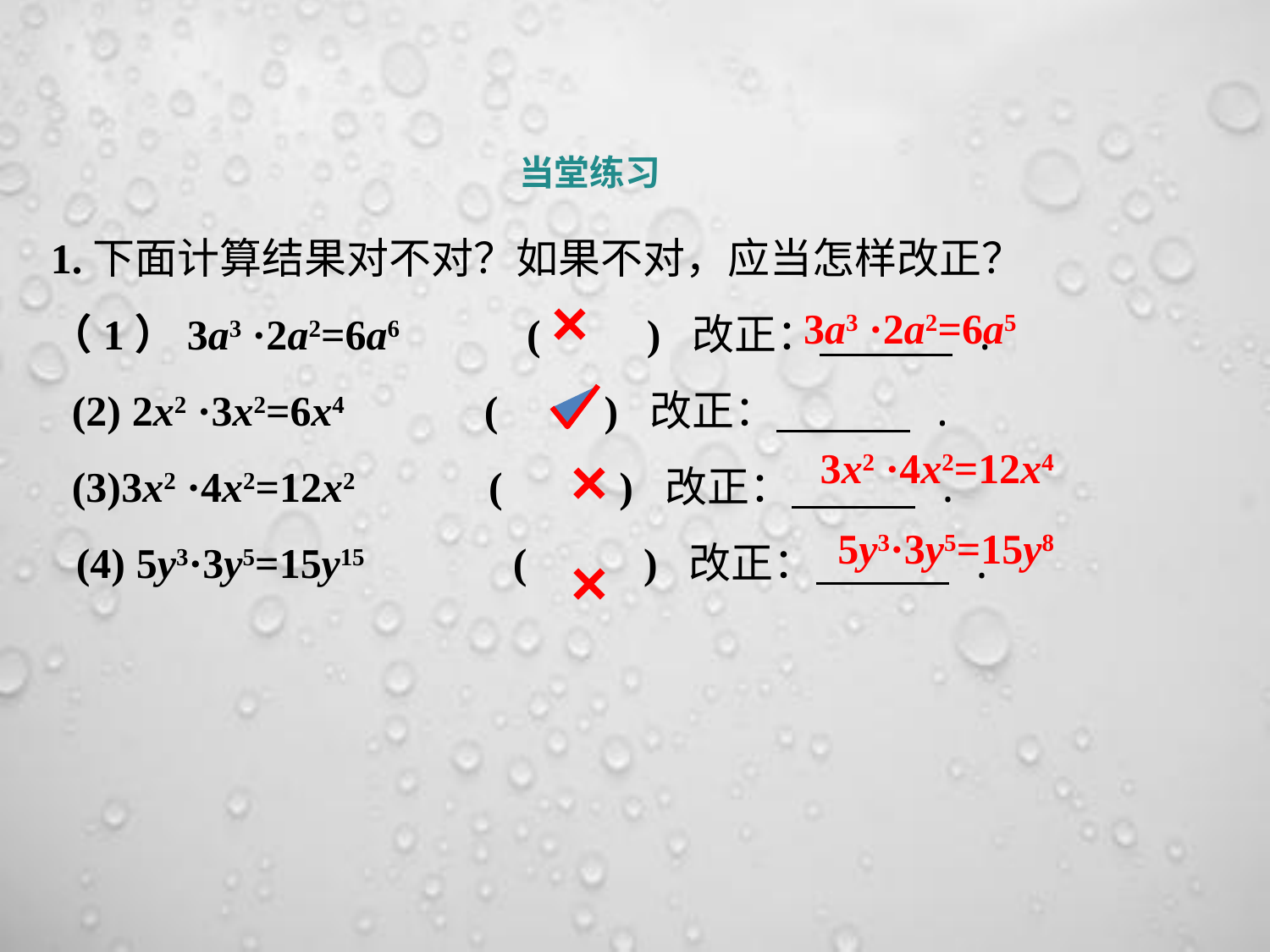

当堂练习
1.下面计算结果对不对？如果不对，应当怎样改正？
（1）3a3 ·2a2=6a6            (          )  改正：               .
  (2) 2x2 ·3x2=6x4                      (          )  改正：               .
  (3)3x2 ·4x2=12x2                     (           )  改正：              .
 (4) 5y3·3y5=15y15              (           )  改正：               .
×
3a3 ·2a2=6a5

×
3x2 ·4x2=12x4
 5y3·3y5=15y8
×